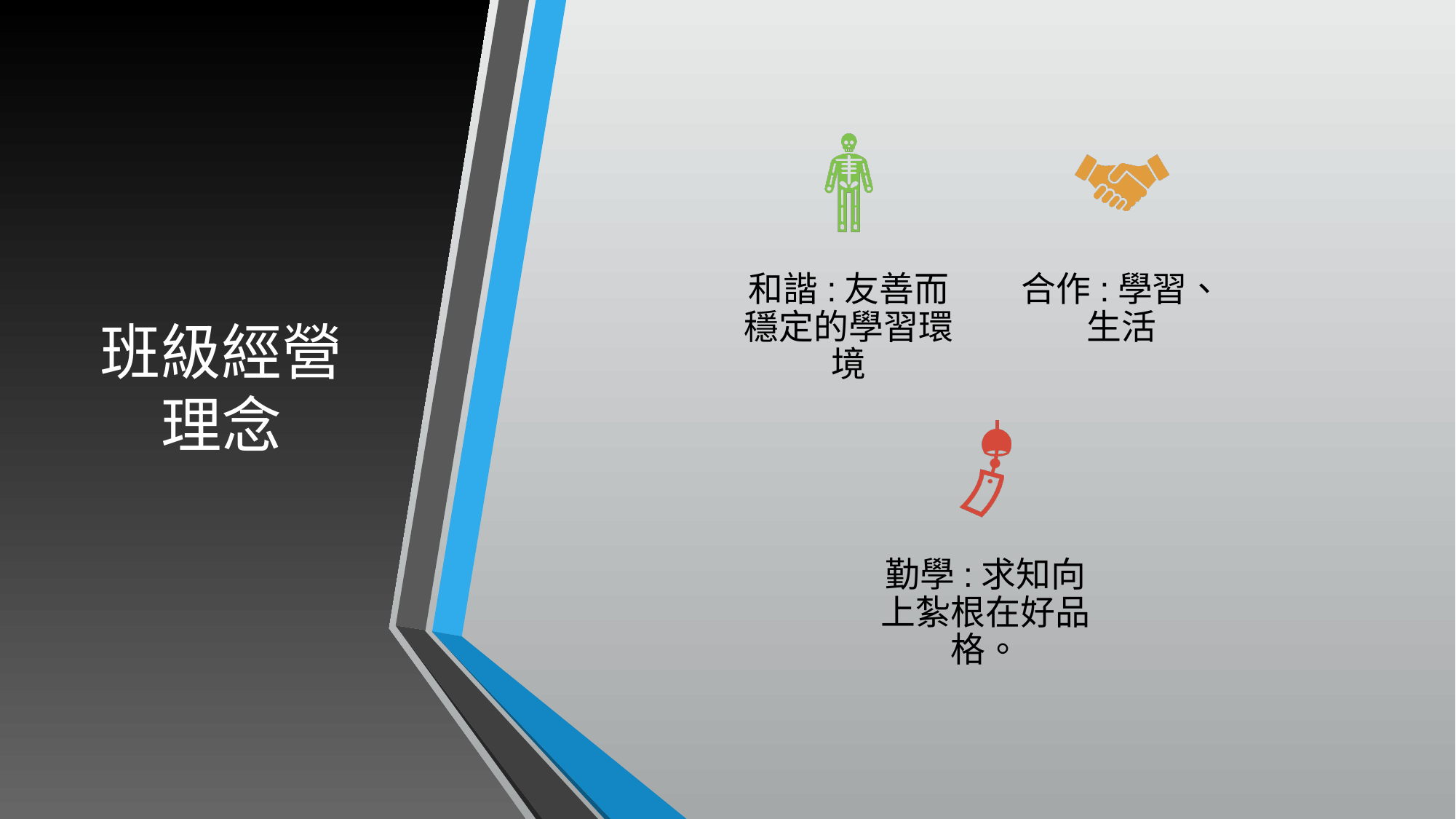

# 班級經營理念
和諧:友善而穩定的學習環境
合作:學習、生活
勤學:求知向上紮根在好品格。